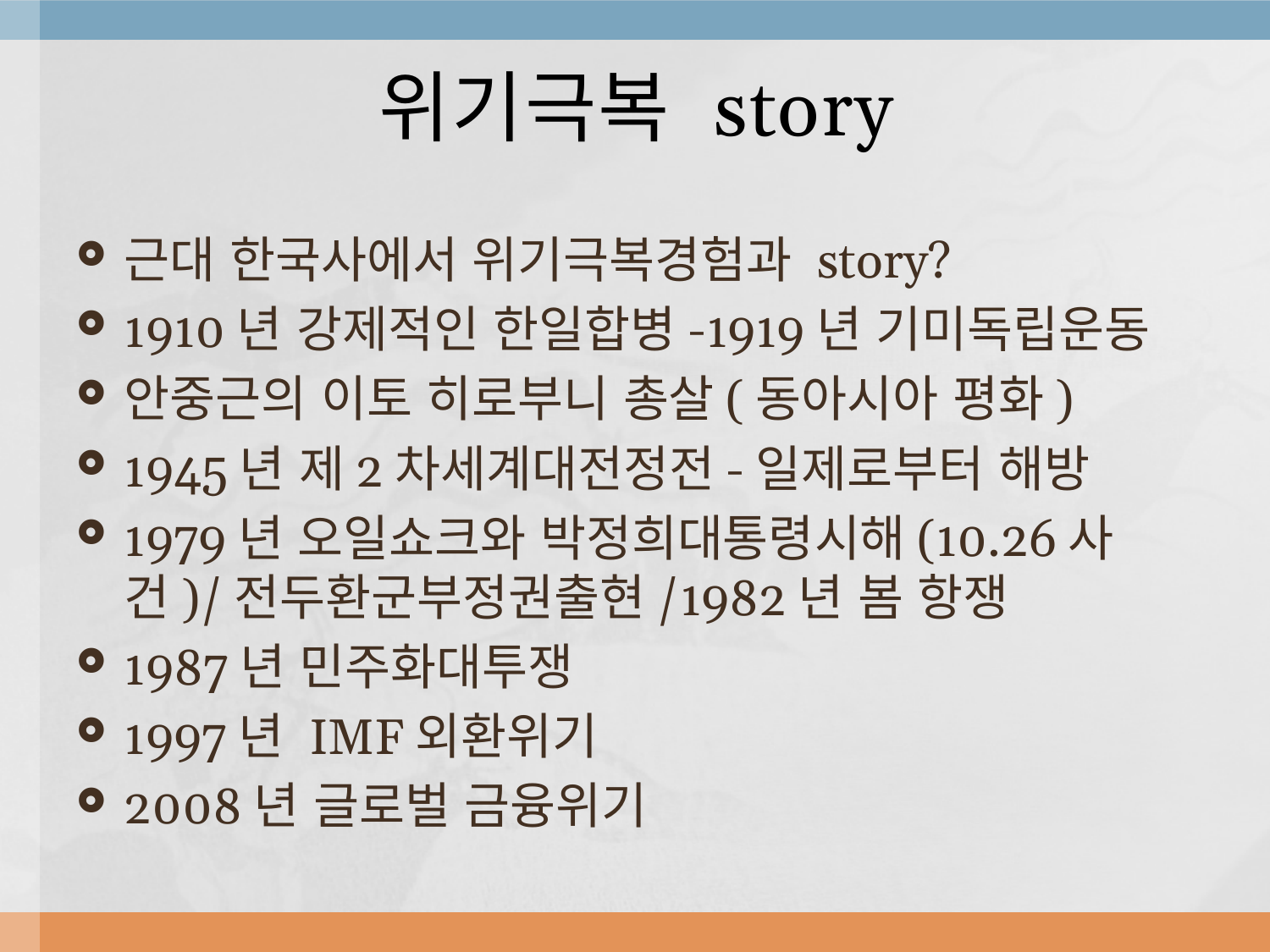

# 위기극복 story
근대 한국사에서 위기극복경험과 story?
1910년 강제적인 한일합병-1919년 기미독립운동
안중근의 이토 히로부니 총살(동아시아 평화)
1945년 제2차세계대전정전-일제로부터 해방
1979년 오일쇼크와 박정희대통령시해(10.26사건)/전두환군부정권출현/1982년 봄 항쟁
1987년 민주화대투쟁
1997년 IMF외환위기
2008년 글로벌 금융위기